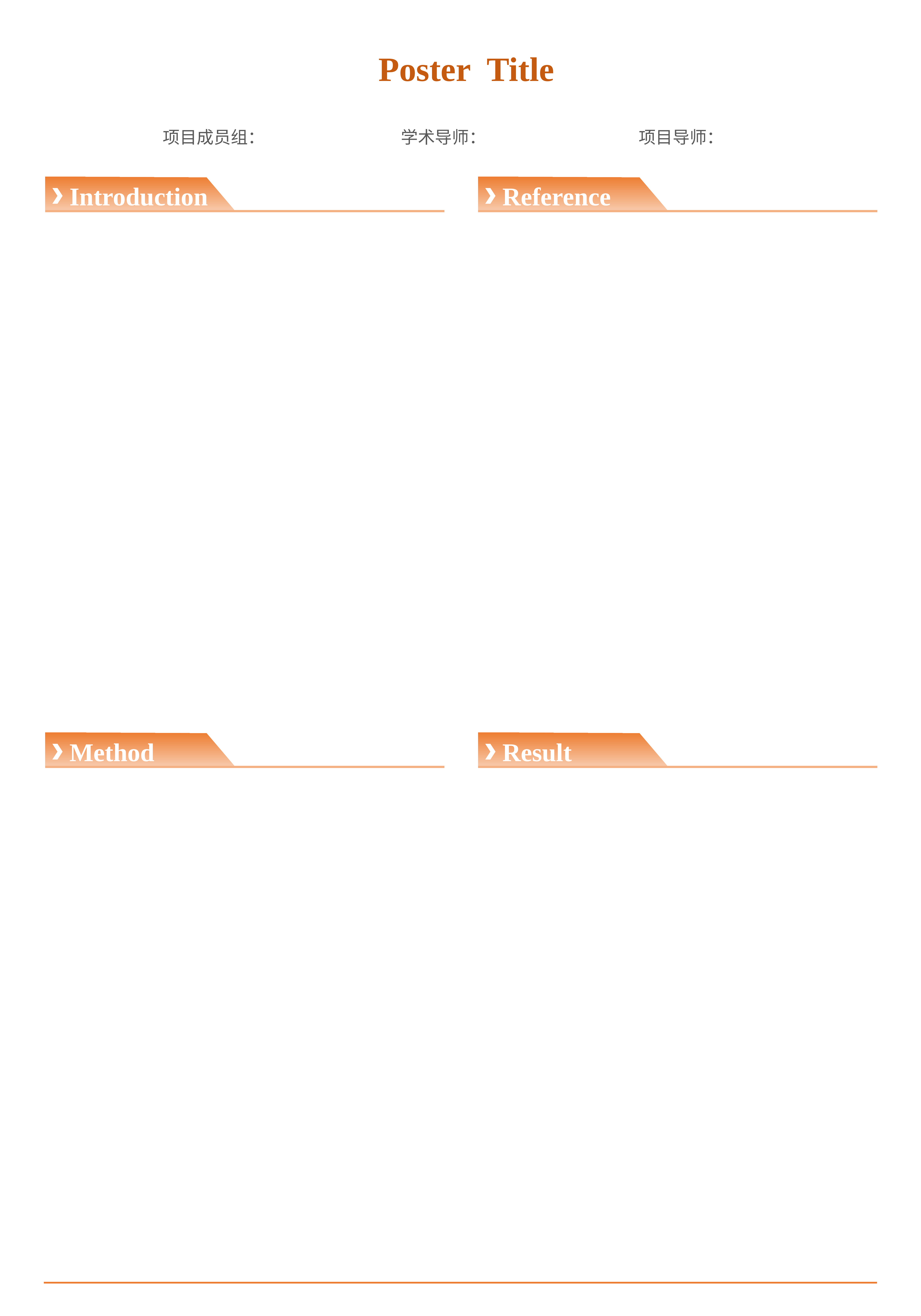

Poster  Title

项目成员组：
学术导师：
项目导师：
Introduction
Reference

Method
Result